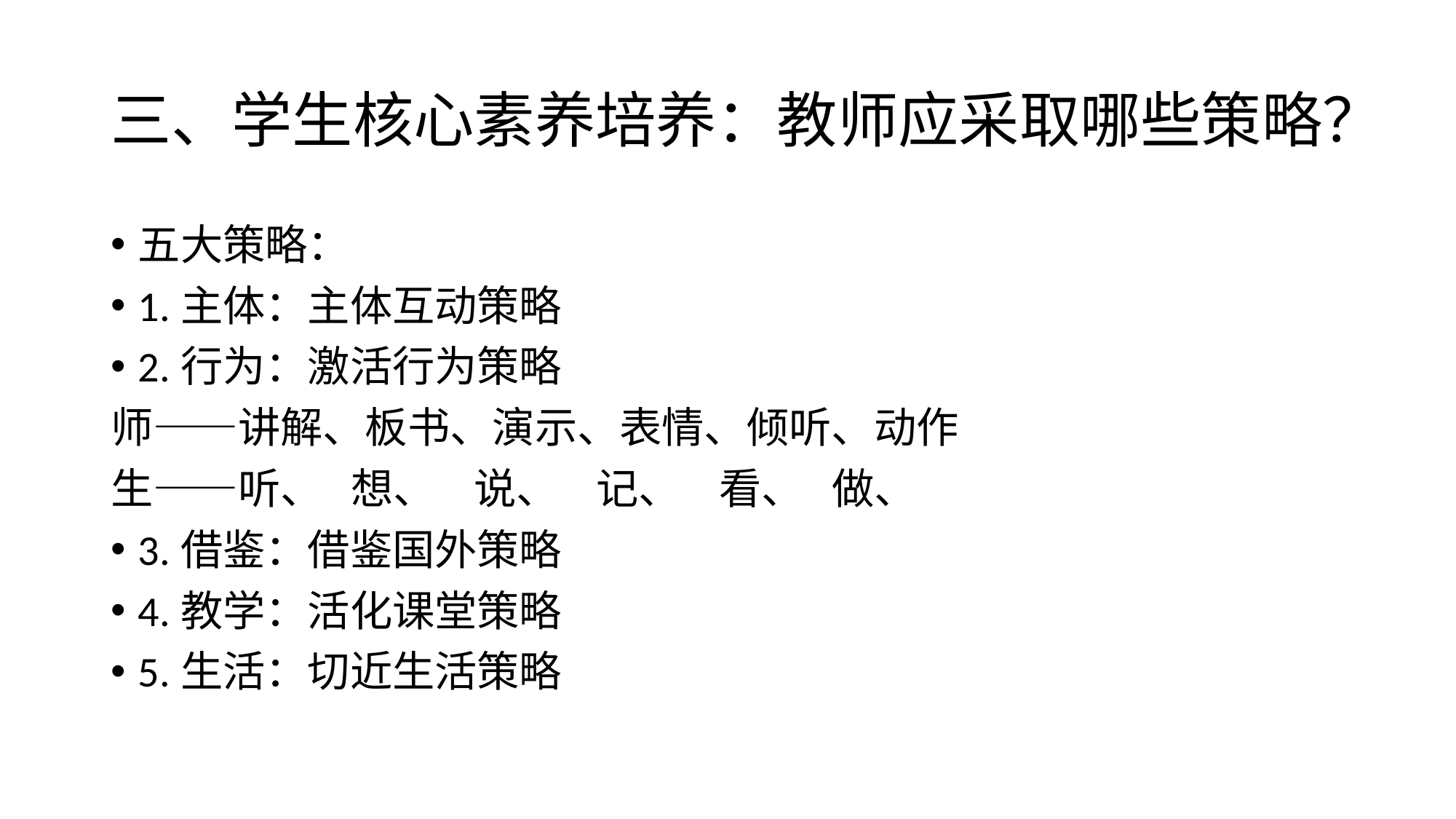

# 三、学生核心素养培养：教师应采取哪些策略？
五大策略：
1.主体：主体互动策略
2.行为：激活行为策略
师——讲解、板书、演示、表情、倾听、动作
生——听、   想、    说、    记、    看、   做、
3.借鉴：借鉴国外策略
4.教学：活化课堂策略
5.生活：切近生活策略